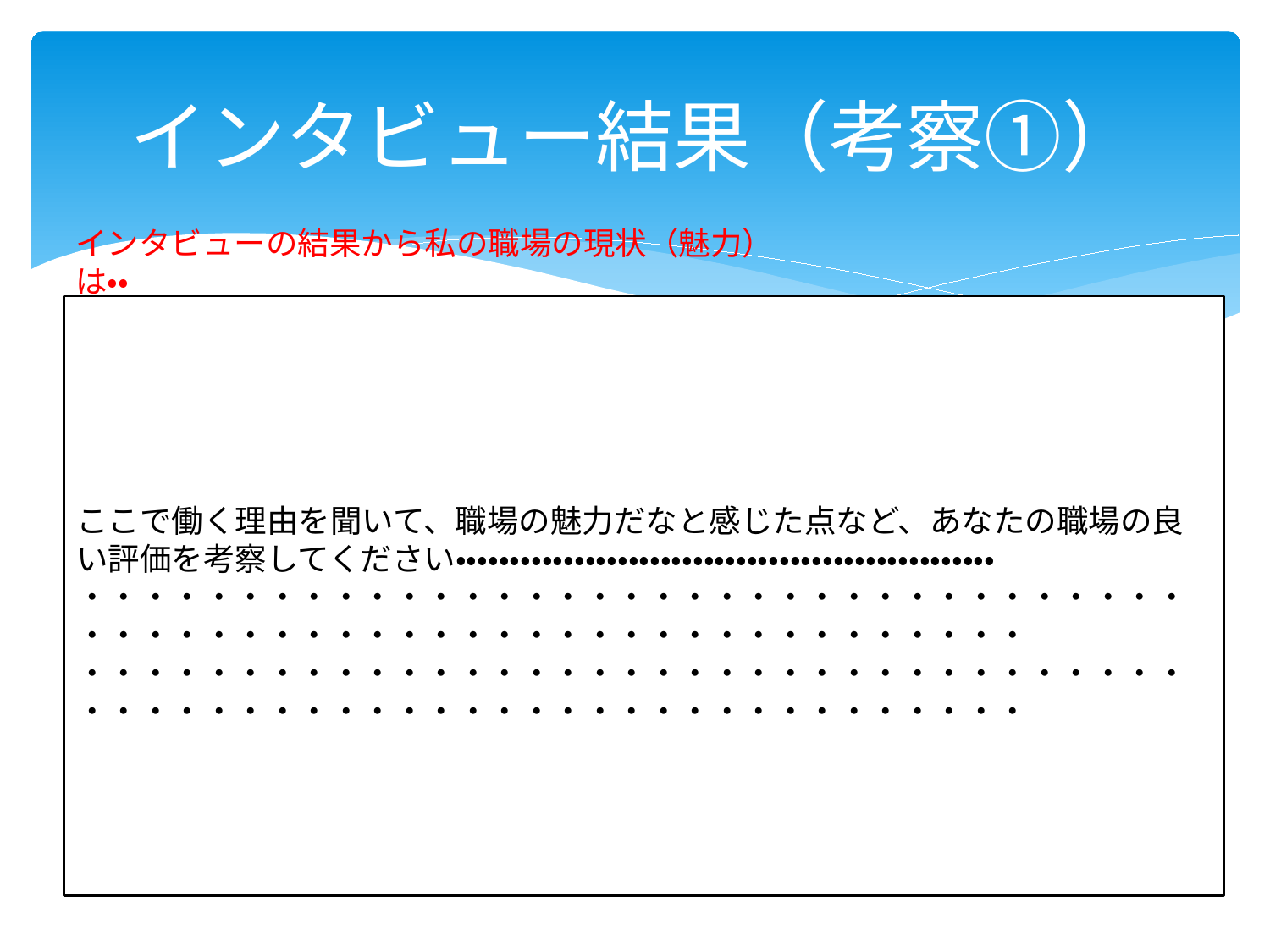

# インタビュー結果（考察①）
インタビューの結果から私の職場の現状（魅力）は・・

ここで働く理由を聞いて、職場の魅力だなと感じた点など、あなたの職場の良い評価を考察してください・・・・・・・・・・・・・・・・・・・・・・・・・・・・・・・・・・・・・・・・・・・・・・・・・・
・・・・・・・・・・・・・・・・・・・・・・・・・・・・・・・・・・・・・・・・・・・・・・・・・・・・・・・・・・・・・・・・・
・・・・・・・・・・・・・・・・・・・・・・・・・・・・・・・・・・・・・・・・・・・・・・・・・・・・・・・・・・・・・・・・・